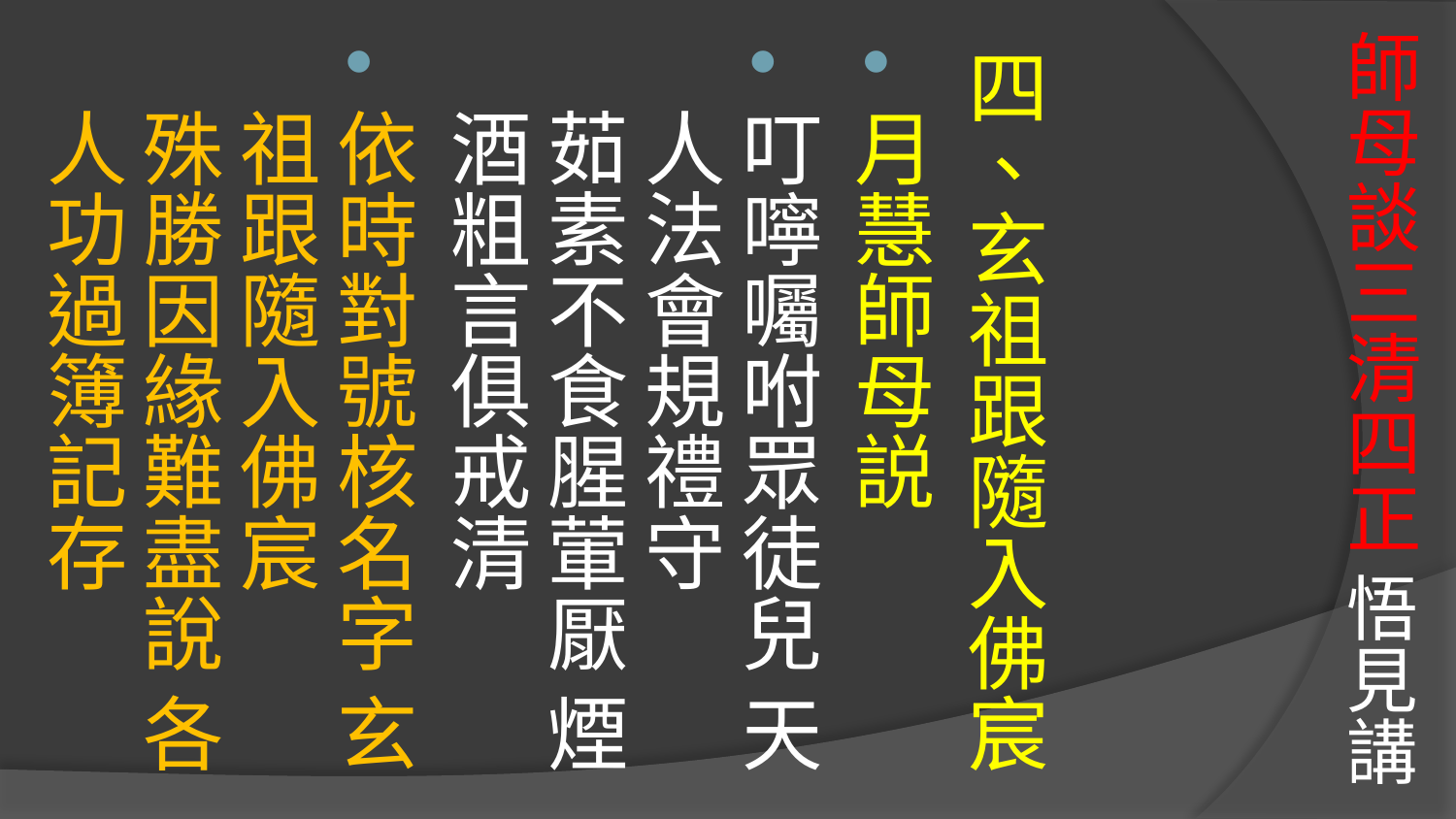

# 師母談三清四正 悟見講
四、玄祖跟隨入佛宸
月慧師母説
叮嚀囑咐眾徒兒 天人法會規禮守
茹素不食腥葷厭 煙酒粗言俱戒清
依時對號核名字 玄祖跟隨入佛宸
殊勝因緣難盡說 各人功過簿記存